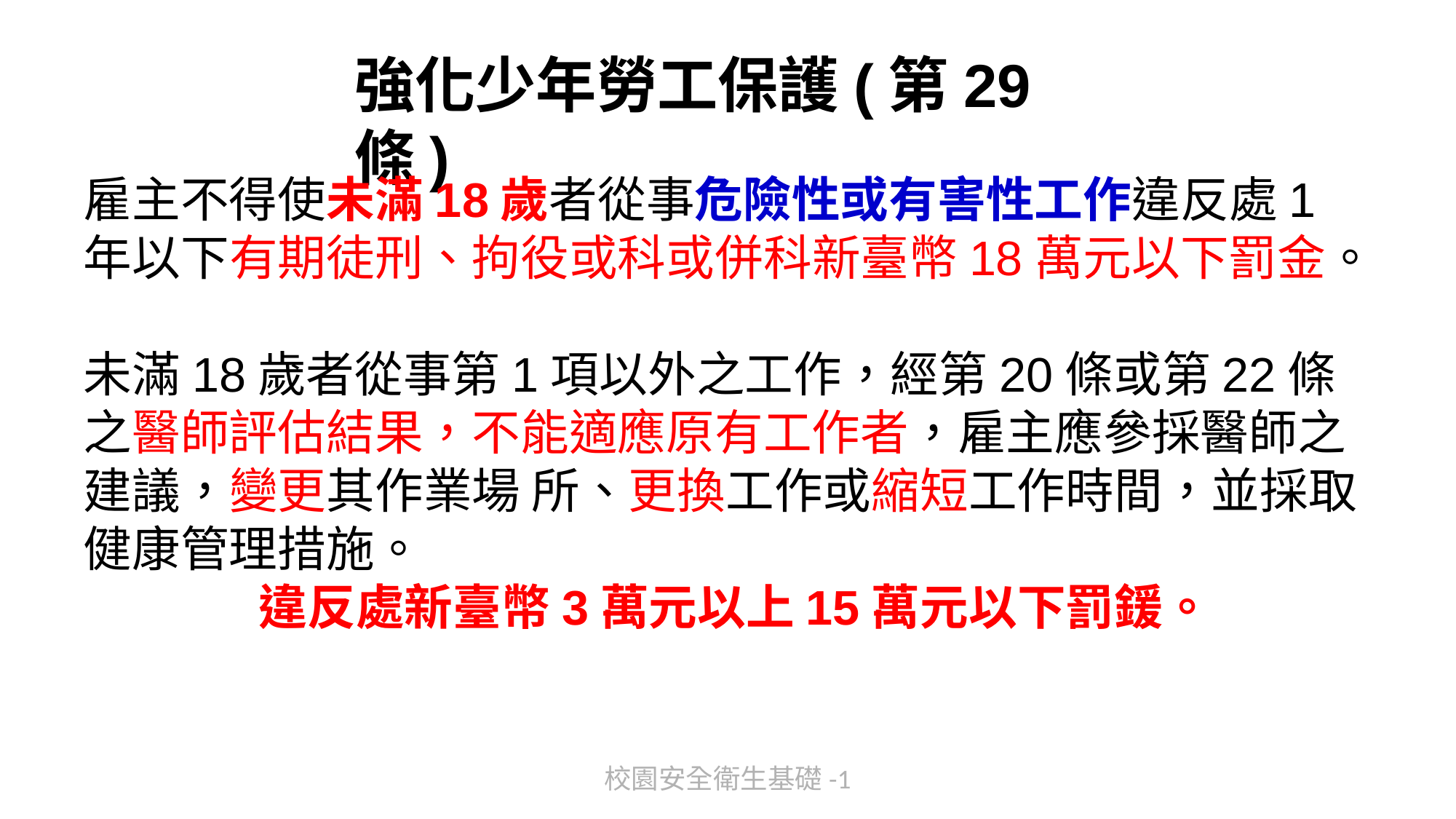

# 強化少年勞工保護(第29條)
雇主不得使未滿18歲者從事危險性或有害性工作違反處1年以下有期徒刑、拘役或科或併科新臺幣18萬元以下罰金。

未滿18歲者從事第1項以外之工作，經第20條或第22條之醫師評估結果，不能適應原有工作者，雇主應參採醫師之建議，變更其作業場 所、更換工作或縮短工作時間，並採取健康管理措施。
               違反處新臺幣3萬元以上15萬元以下罰鍰。
校園安全衛生基礎-1
45